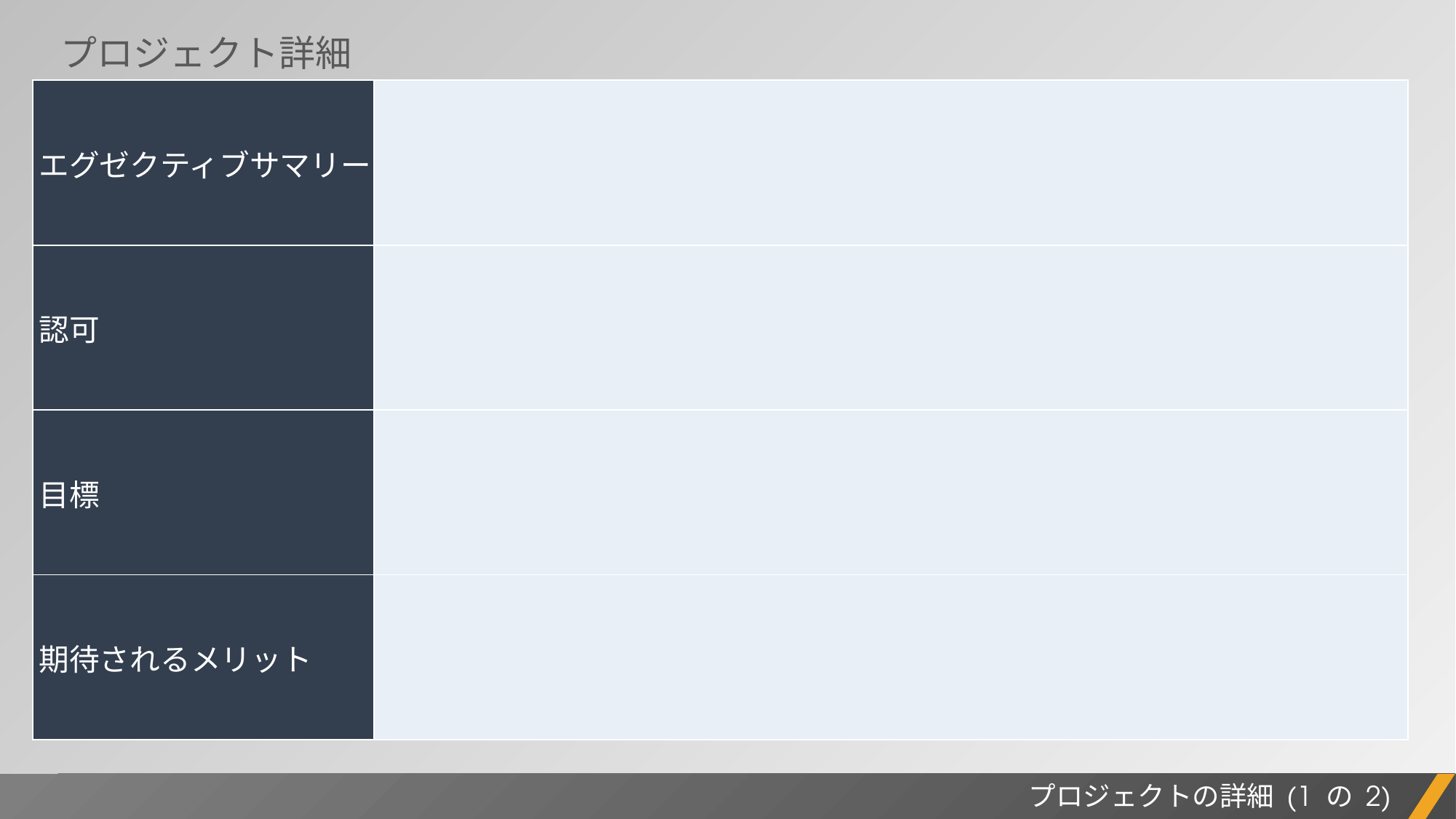

プロジェクト詳細
| エグゼクティブサマリー |  |
| --- | --- |
| 認可 |  |
| 目標 |  |
| 期待されるメリット |  |
プロジェクトレポート
プロジェクトの詳細 (1 の 2)